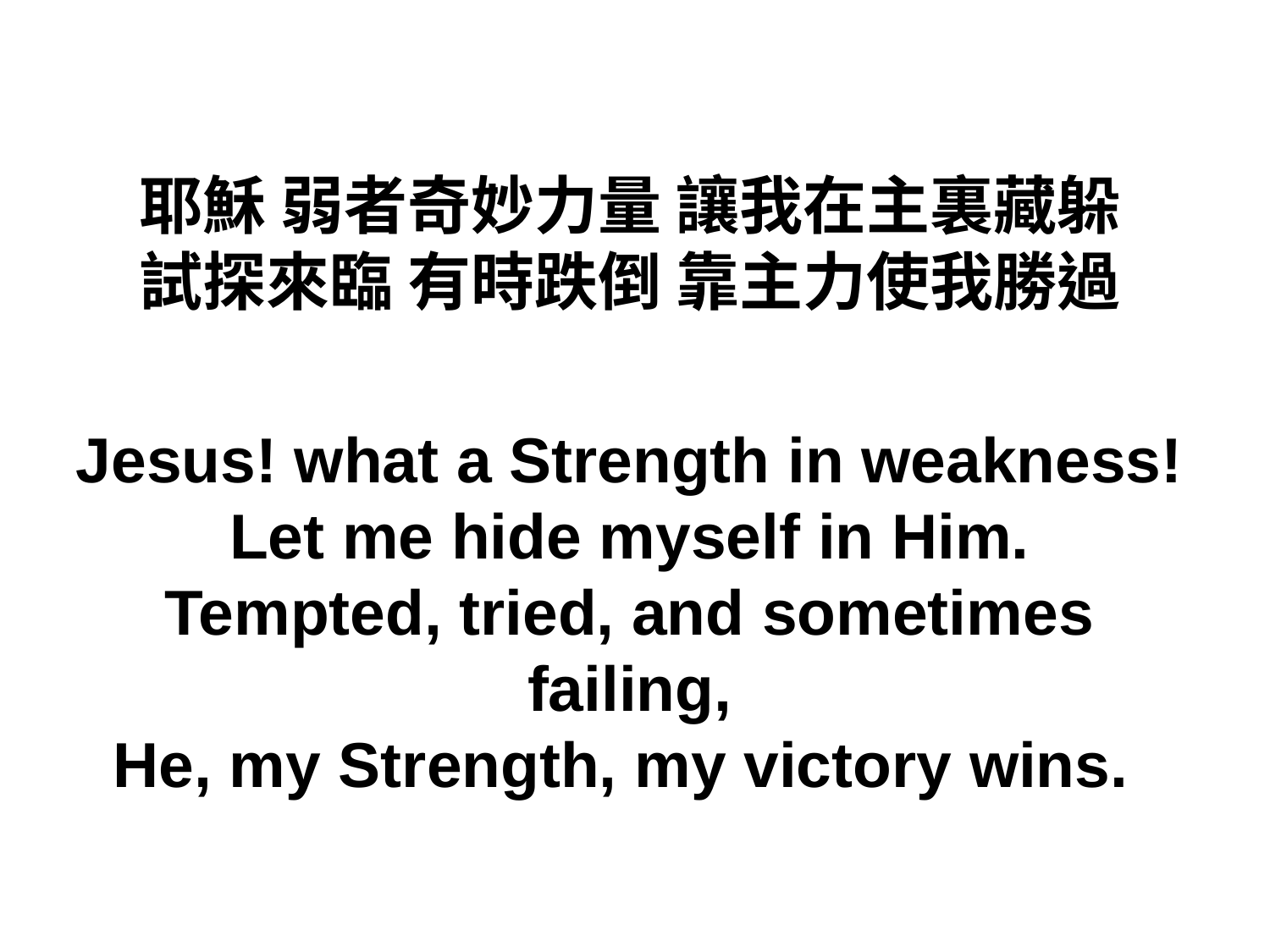

耶穌 弱者奇妙力量 讓我在主裏藏躲
試探來臨 有時跌倒 靠主力使我勝過

Jesus! what a Strength in weakness!
Let me hide myself in Him.
Tempted, tried, and sometimes failing,
He, my Strength, my victory wins.